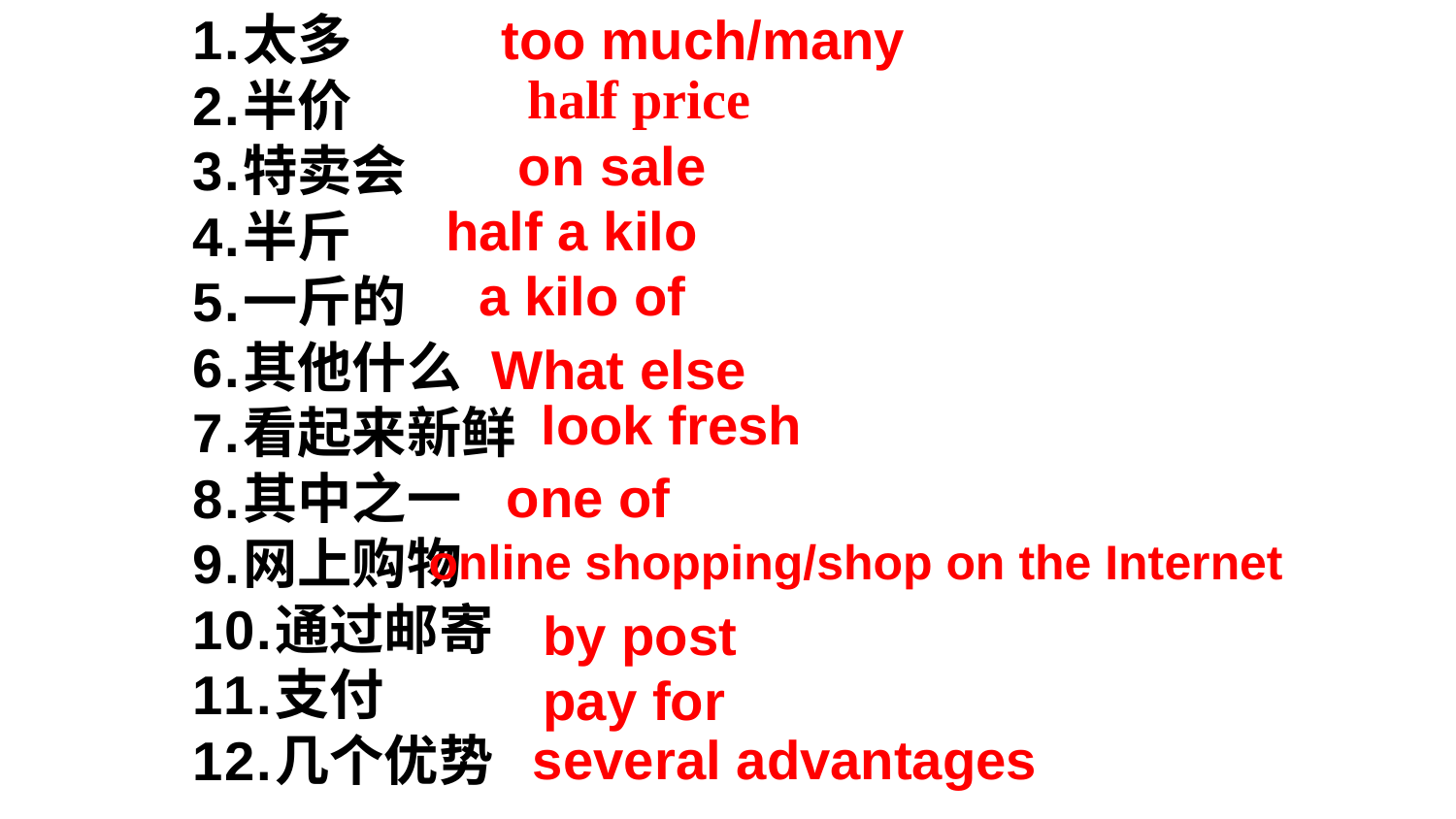

太多
半价
特卖会
半斤
一斤的
其他什么
看起来新鲜
其中之一
网上购物
通过邮寄
支付
几个优势

 too much/many
half price
 on sale
 half a kilo
 a kilo of
What else
look fresh
 one of
 online shopping/shop on the Internet
 by post
 pay for
 several advantages